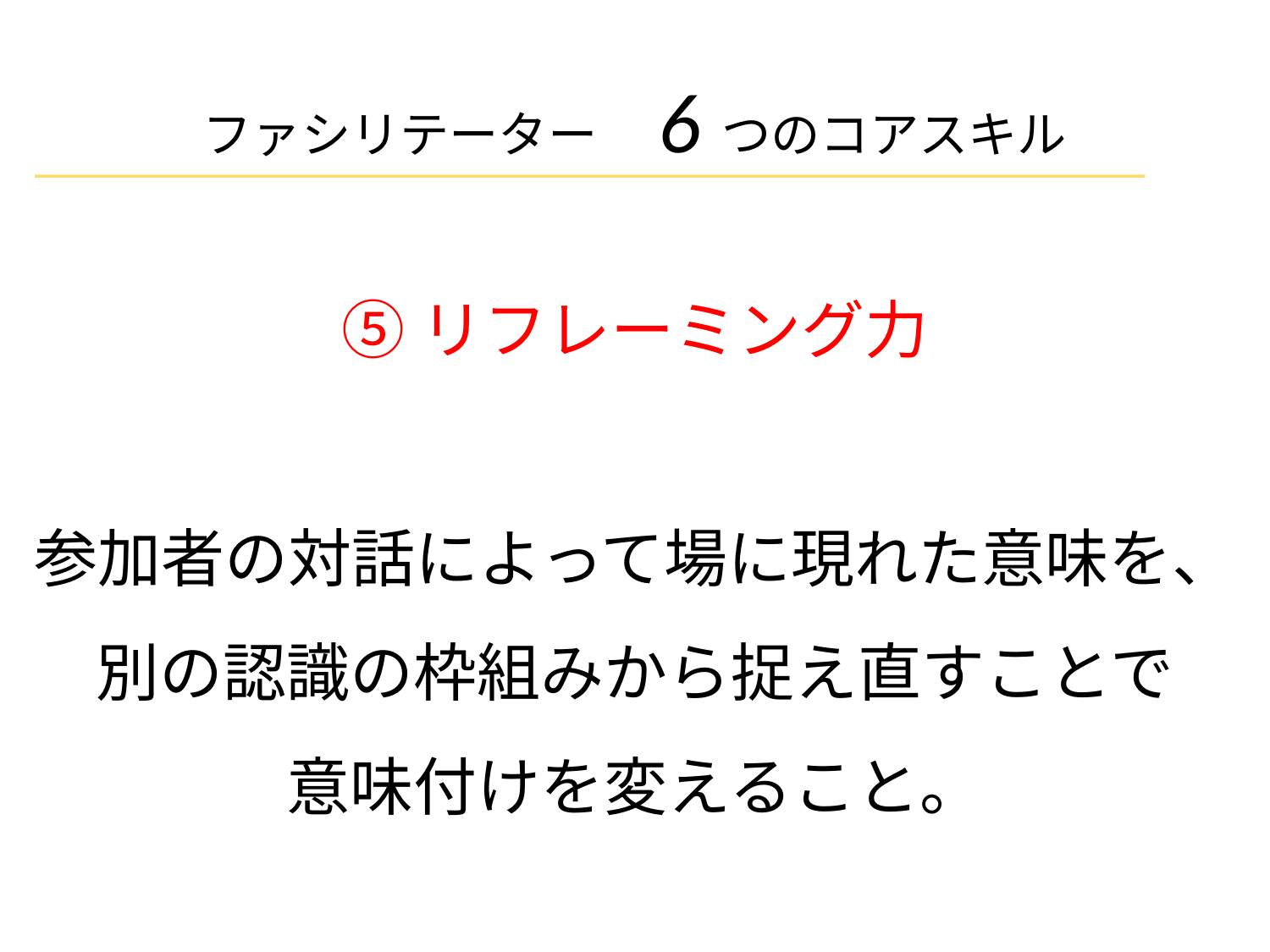

ファシリテーター　6つのコアスキル
⑤リフレーミング力

参加者の対話によって場に現れた意味を、
別の認識の枠組みから捉え直すことで
意味付けを変えること。